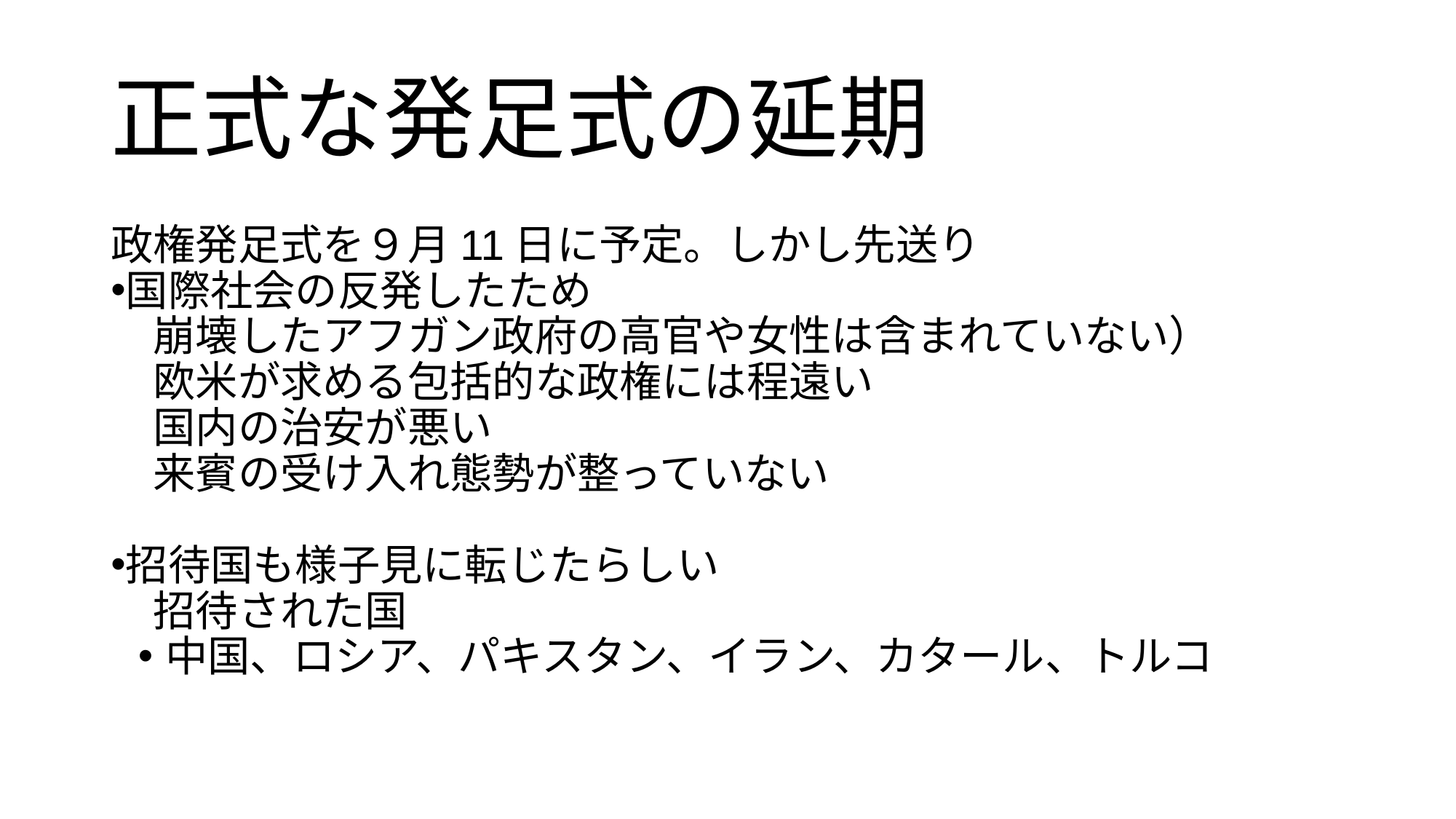

# 正式な発足式の延期
政権発足式を９月11日に予定。しかし先送り
国際社会の反発したため
　崩壊したアフガン政府の高官や女性は含まれていない）
　欧米が求める包括的な政権には程遠い
　国内の治安が悪い
　来賓の受け入れ態勢が整っていない

招待国も様子見に転じたらしい
　招待された国
中国、ロシア、パキスタン、イラン、カタール、トルコ